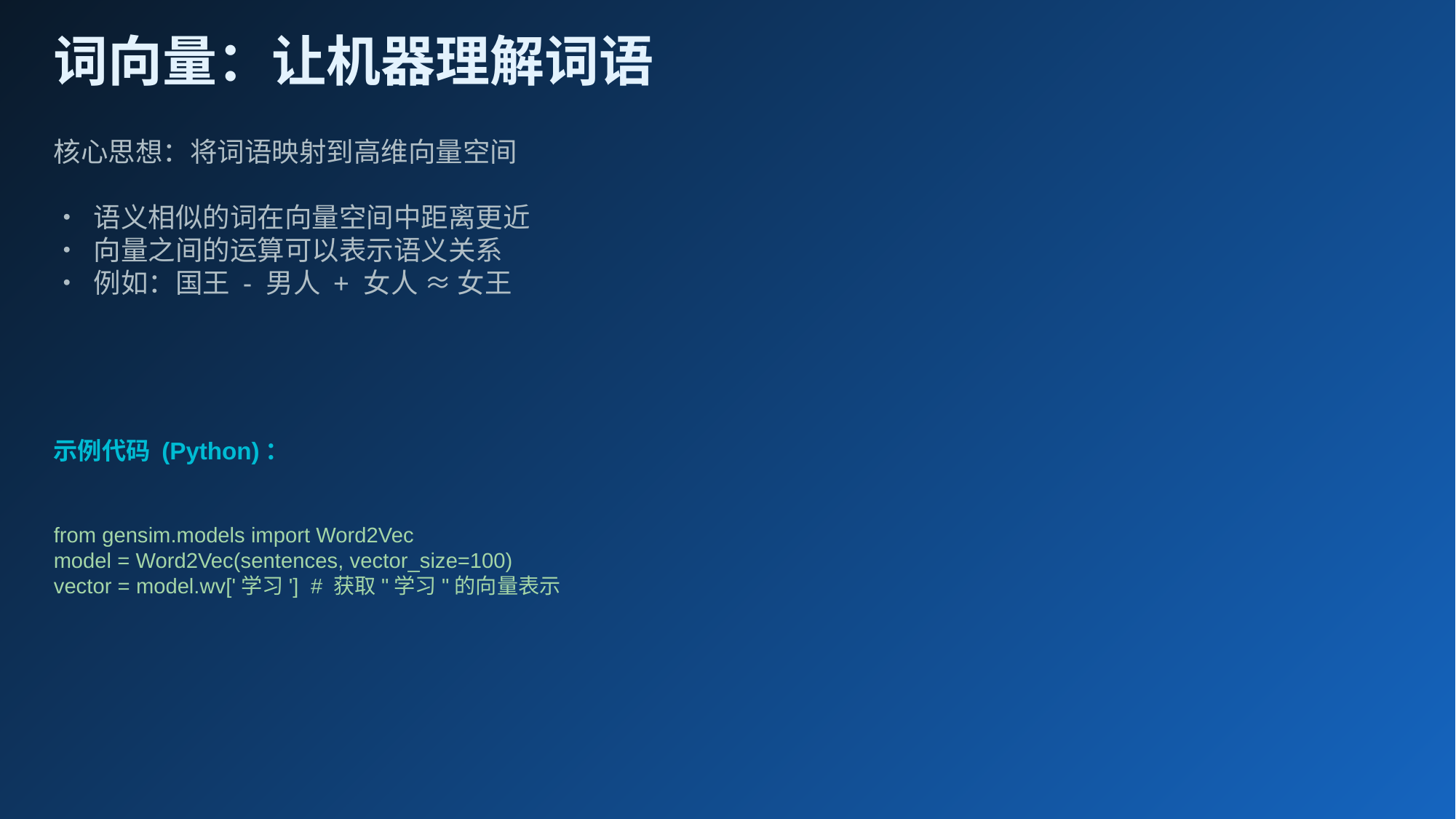

词向量：让机器理解词语
核心思想：将词语映射到高维向量空间

• 语义相似的词在向量空间中距离更近
• 向量之间的运算可以表示语义关系
• 例如：国王 - 男人 + 女人 ≈ 女王
示例代码 (Python)：
from gensim.models import Word2Vec
model = Word2Vec(sentences, vector_size=100)
vector = model.wv['学习']  # 获取"学习"的向量表示